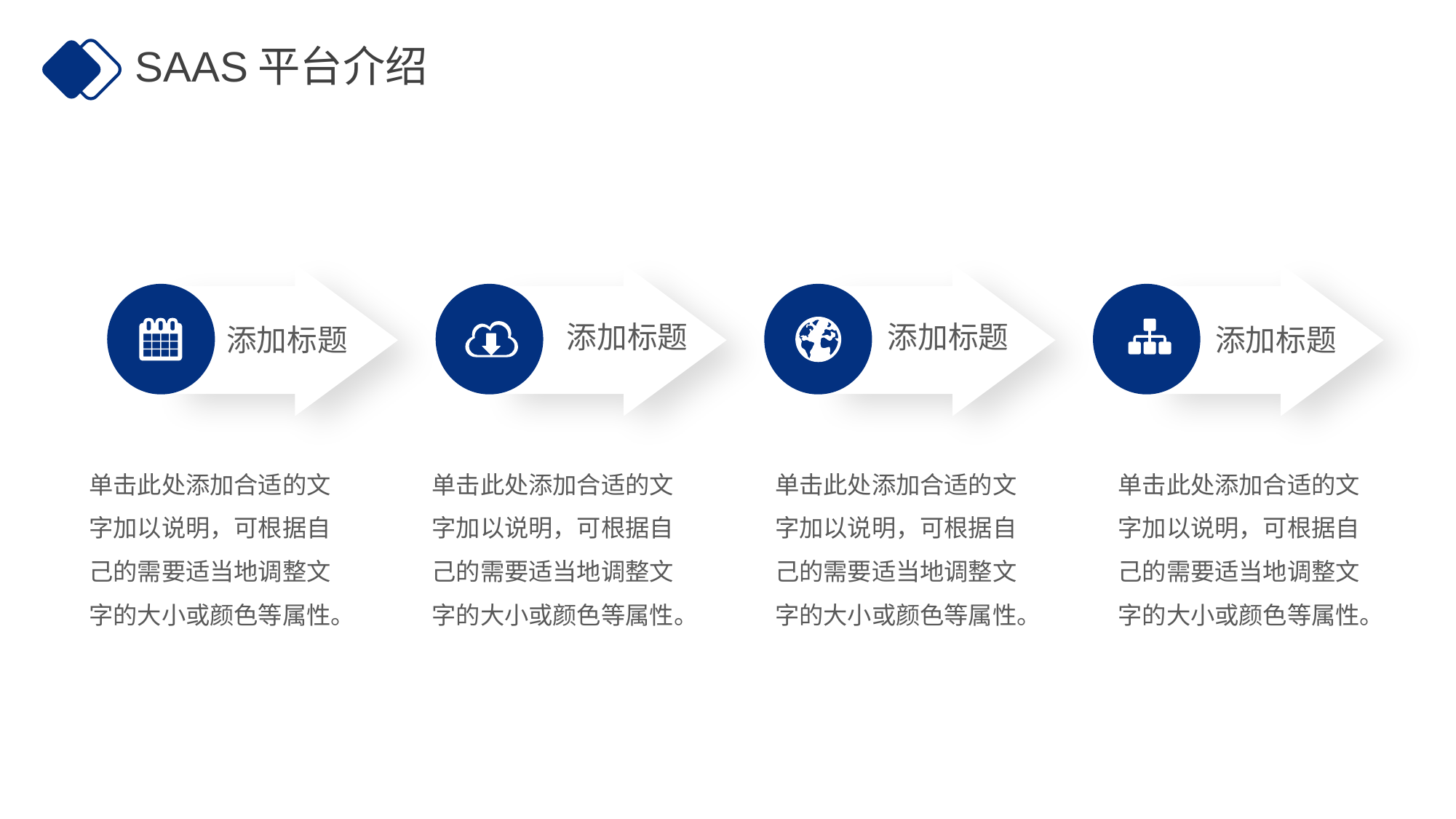

SAAS平台介绍

添加标题

添加标题

添加标题

添加标题

单击此处添加合适的文字加以说明，可根据自己的需要适当地调整文字的大小或颜色等属性。
单击此处添加合适的文字加以说明，可根据自己的需要适当地调整文字的大小或颜色等属性。
单击此处添加合适的文字加以说明，可根据自己的需要适当地调整文字的大小或颜色等属性。
单击此处添加合适的文字加以说明，可根据自己的需要适当地调整文字的大小或颜色等属性。